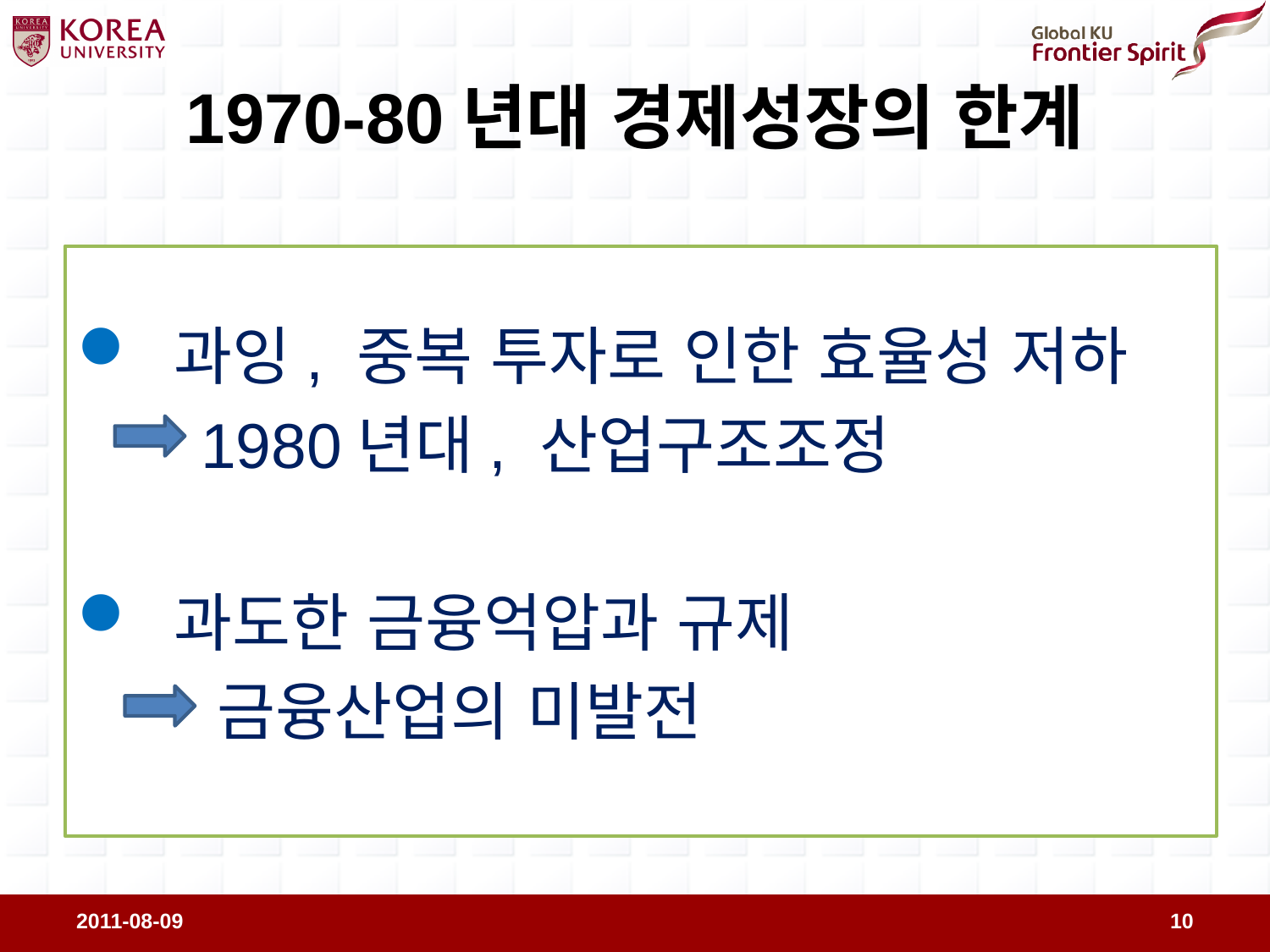

1970-80년대 경제성장의 한계

 과잉, 중복 투자로 인한 효율성 저하
       1980년대, 산업구조조정

 과도한 금융억압과 규제
       금융산업의 미발전

2011-08-09
10